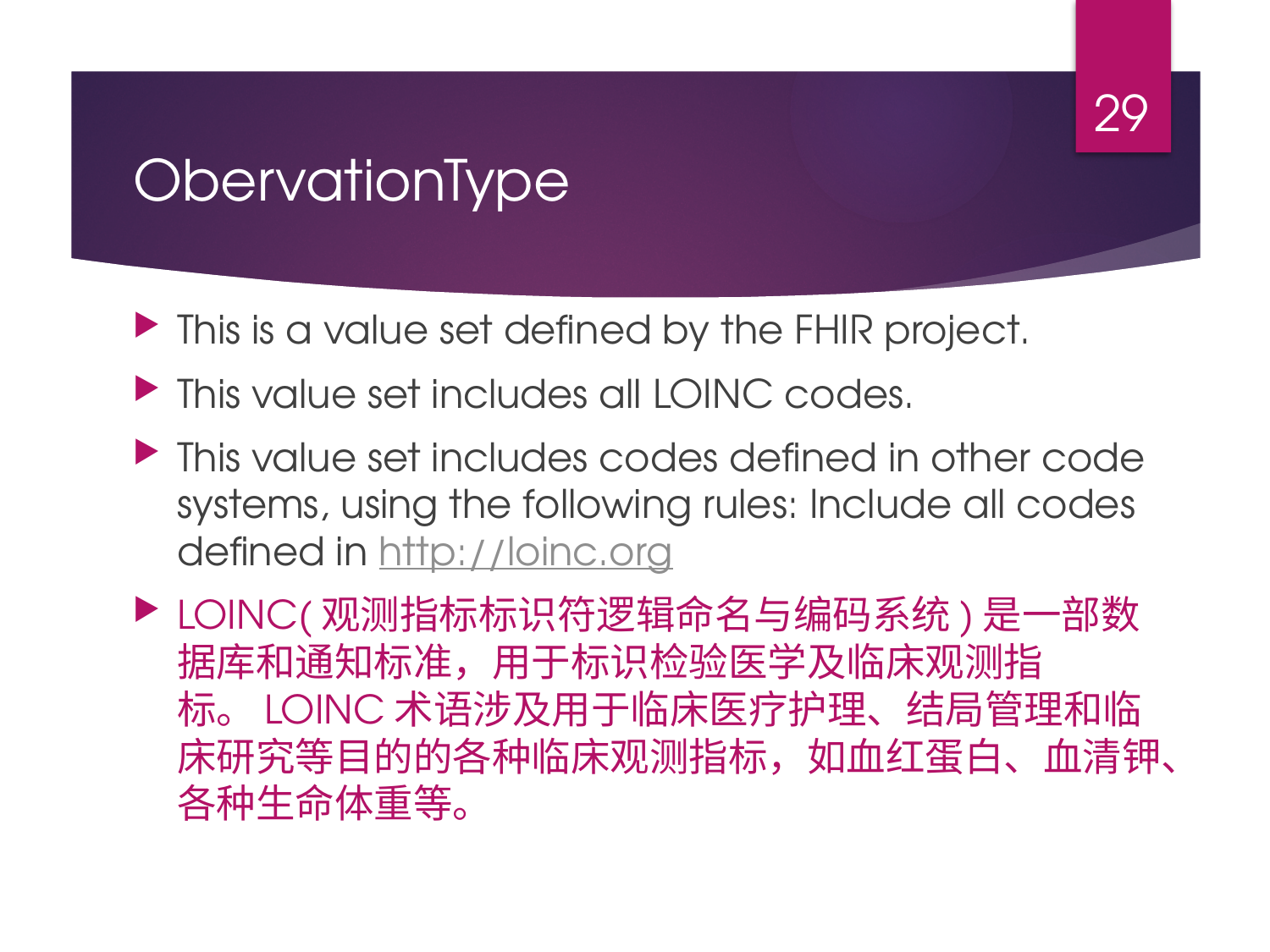

29
# ObervationType
This is a value set defined by the FHIR project.
This value set includes all LOINC codes.
This value set includes codes defined in other code systems, using the following rules: Include all codes defined in http://loinc.org
LOINC(观测指标标识符逻辑命名与编码系统)是一部数据库和通知标准，用于标识检验医学及临床观测指标。LOINC术语涉及用于临床医疗护理、结局管理和临床研究等目的的各种临床观测指标，如血红蛋白、血清钾、各种生命体重等。